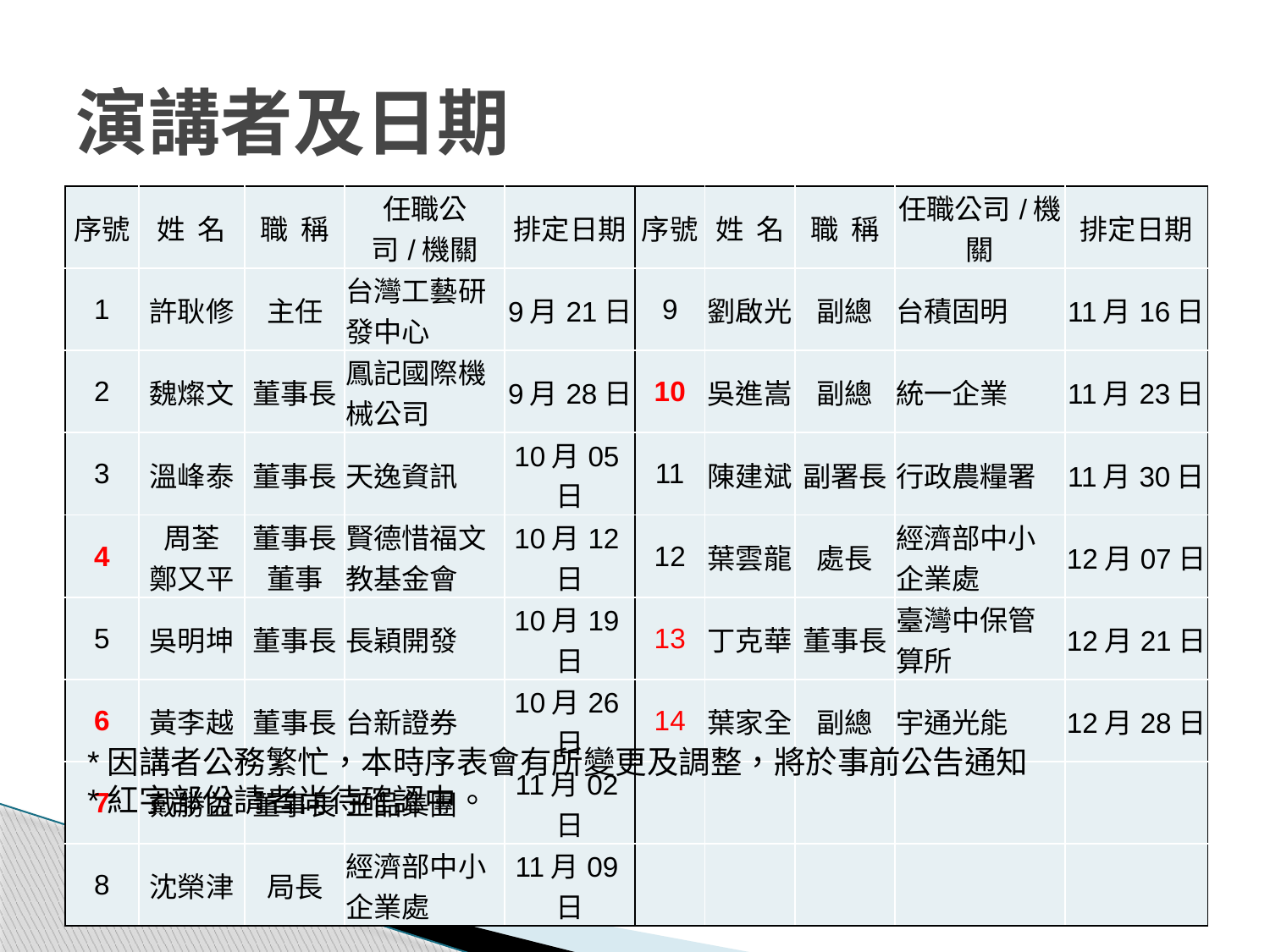

# 演講者及日期
| 序號 | 姓 名 | 職 稱 | 任職公司/機關 | 排定日期 | 序號 | 姓 名 | 職 稱 | 任職公司/機關 | 排定日期 |
| --- | --- | --- | --- | --- | --- | --- | --- | --- | --- |
| 1 | 許耿修 | 主任 | 台灣工藝研發中心 | 9月21日 | 9 | 劉啟光 | 副總 | 台積固明 | 11月16日 |
| 2 | 魏燦文 | 董事長 | 鳳記國際機械公司 | 9月28日 | 10 | 吳進嵩 | 副總 | 統一企業 | 11月23日 |
| 3 | 溫峰泰 | 董事長 | 天逸資訊 | 10月05日 | 11 | 陳建斌 | 副署長 | 行政農糧署 | 11月30日 |
| 4 | 周荃 鄭又平 | 董事長 董事 | 賢德惜福文教基金會 | 10月12日 | 12 | 葉雲龍 | 處長 | 經濟部中小企業處 | 12月07日 |
| 5 | 吳明坤 | 董事長 | 長穎開發 | 10月19日 | 13 | 丁克華 | 董事長 | 臺灣中保管算所 | 12月21日 |
| 6 | 黃李越 | 董事長 | 台新證券 | 10月26日 | 14 | 葉家全 | 副總 | 宇通光能 | 12月28日 |
| 7 | 戴勝益 | 董事長 | 王品集團 | 11月02日 |  |  |  |  |  |
| 8 | 沈榮津 | 局長 | 經濟部中小企業處 | 11月09日 |  |  |  |  |  |
*因講者公務繁忙，本時序表會有所變更及調整，將於事前公告通知
*紅字部份請者尚待確認中。